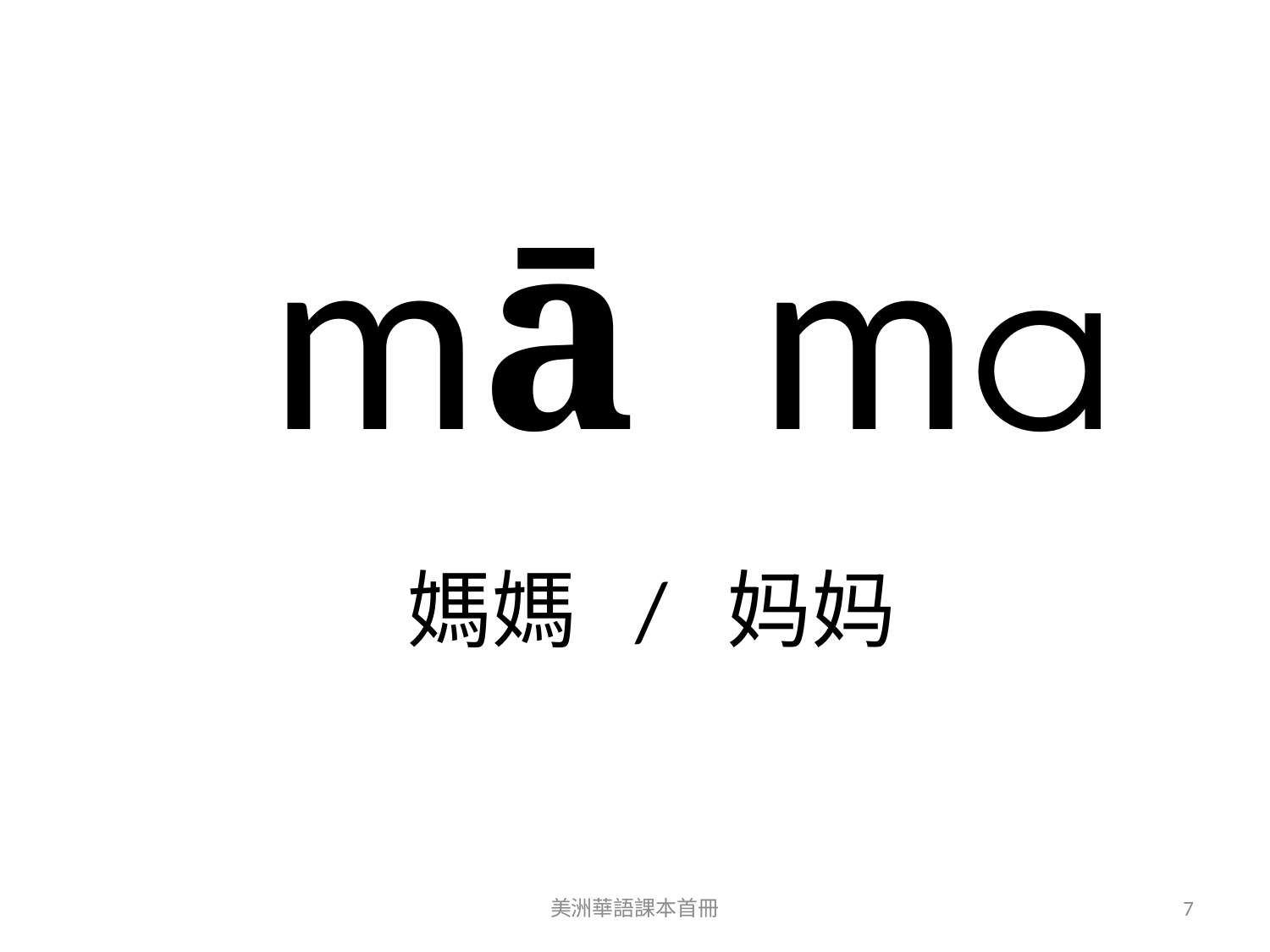

mā  ma
媽媽  /  妈妈
美洲華語課本首冊
7